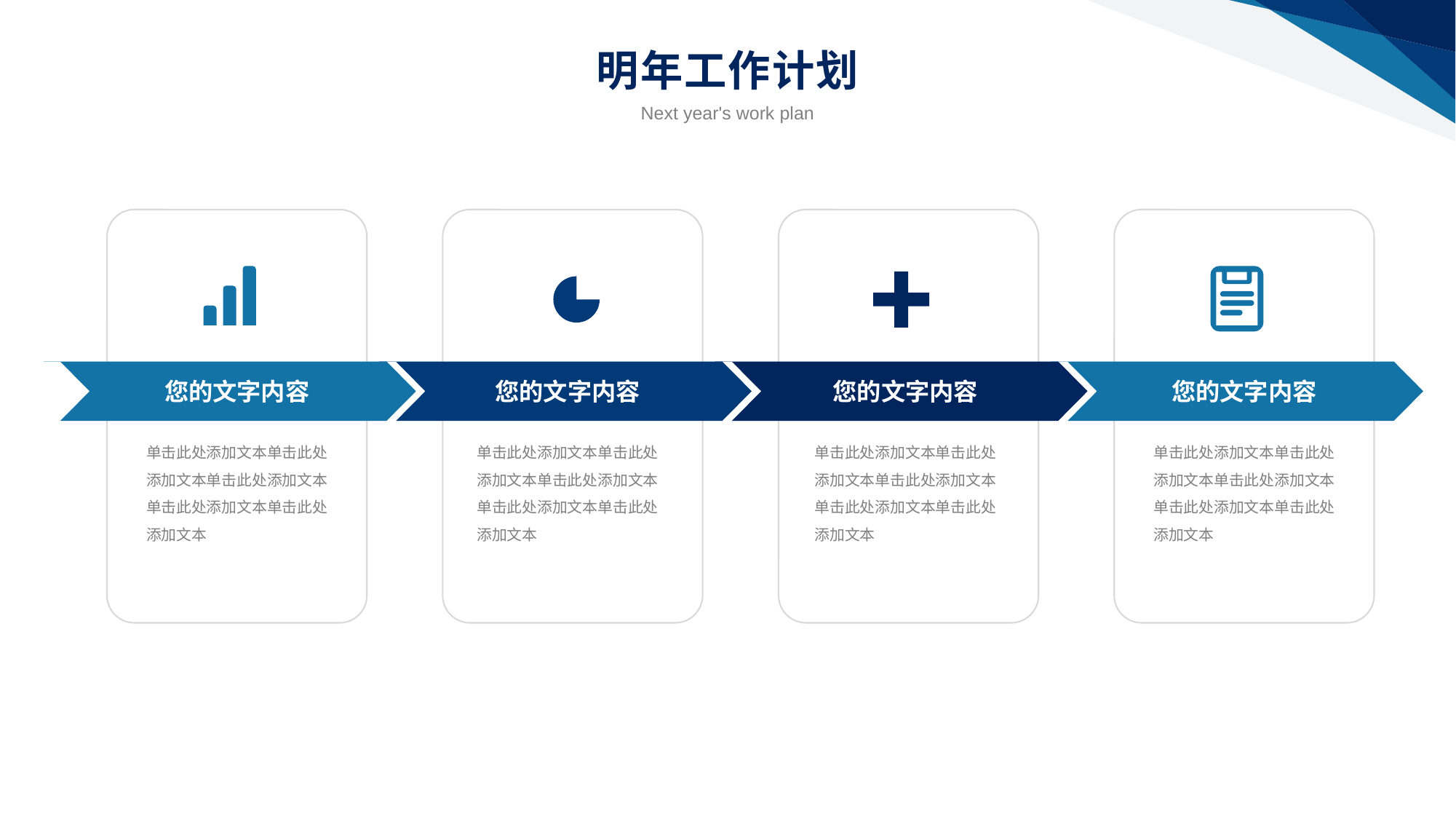

明年工作计划
Next year's work plan

您的文字内容
您的文字内容
您的文字内容
您的文字内容
单击此处添加文本单击此处添加文本单击此处添加文本单击此处添加文本单击此处添加文本

单击此处添加文本单击此处添加文本单击此处添加文本单击此处添加文本单击此处添加文本

单击此处添加文本单击此处添加文本单击此处添加文本单击此处添加文本单击此处添加文本

单击此处添加文本单击此处添加文本单击此处添加文本单击此处添加文本单击此处添加文本